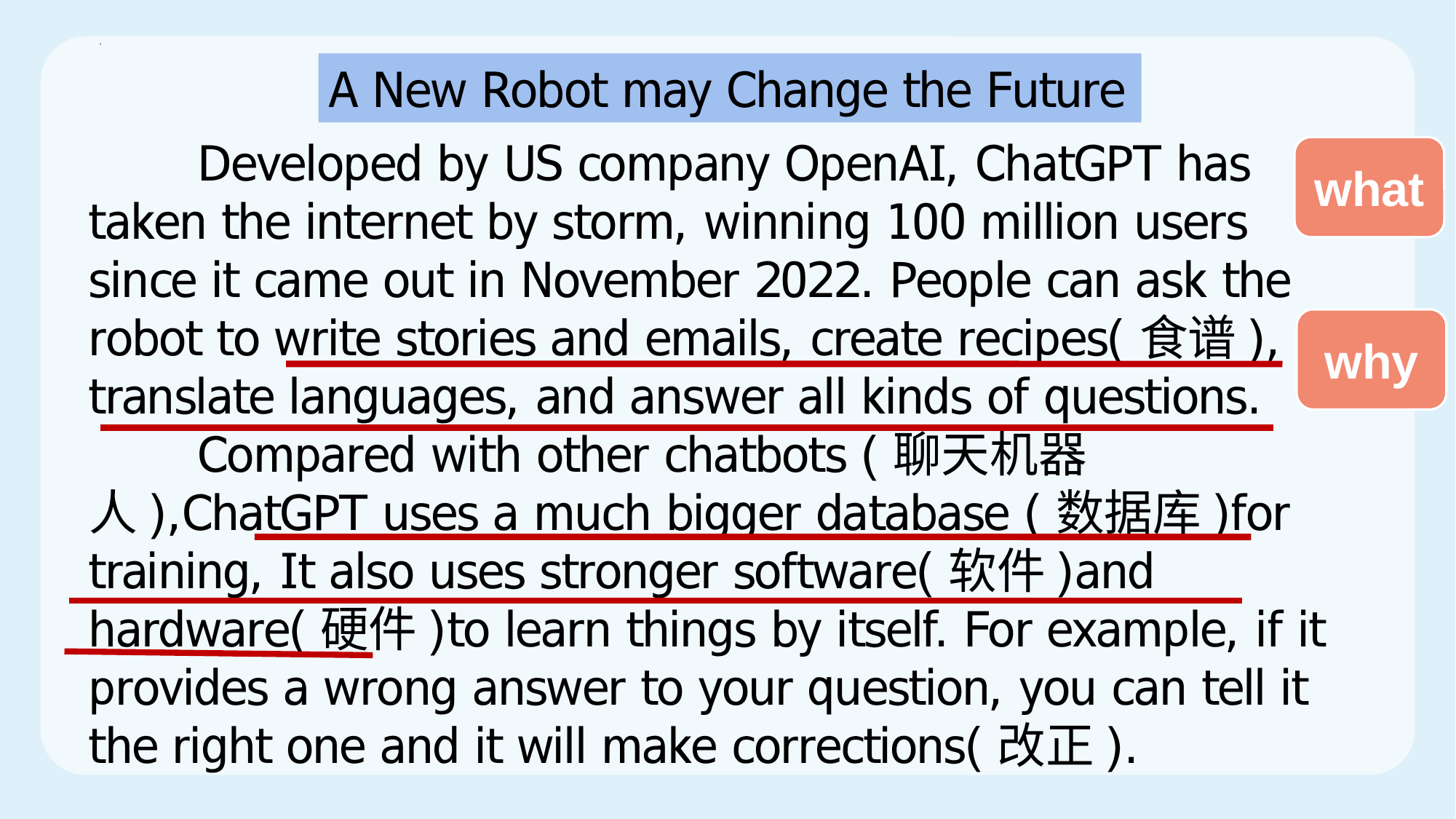

A New Robot may Change the Future
	Developed by US company OpenAI, ChatGPT has taken the internet by storm, winning 100 million users since it came out in November 2022. People can ask the robot to write stories and emails, create recipes(食谱), translate languages, and answer all kinds of questions.
	Compared with other chatbots (聊天机器人),ChatGPT uses a much bigger database (数据库)for training, It also uses stronger software(软件)and hardware(硬件)to learn things by itself. For example, if it provides a wrong answer to your question, you can tell it the right one and it will make corrections(改正).
what
why